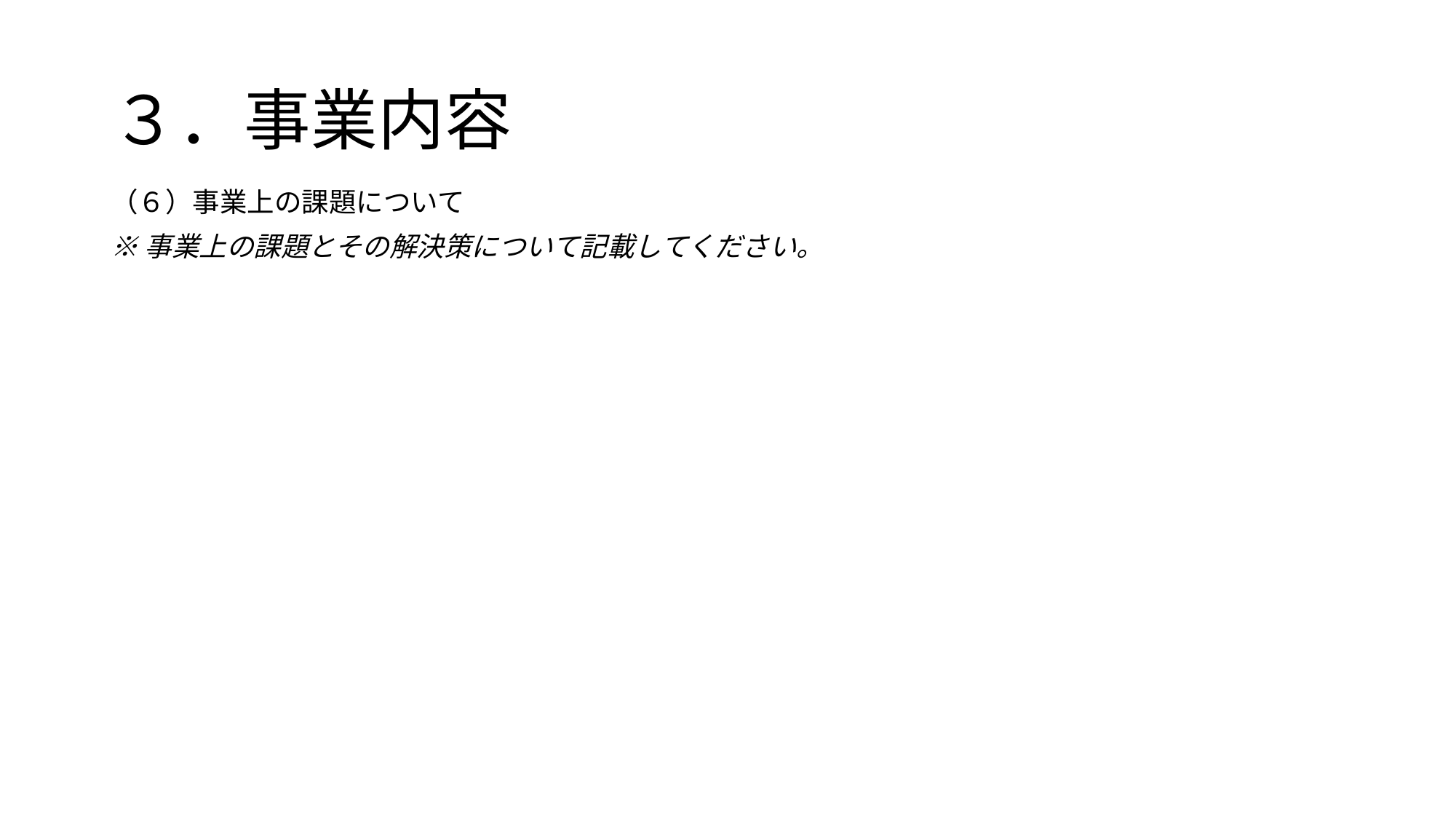

# ３．事業内容
（６）事業上の課題について
※事業上の課題とその解決策について記載してください。